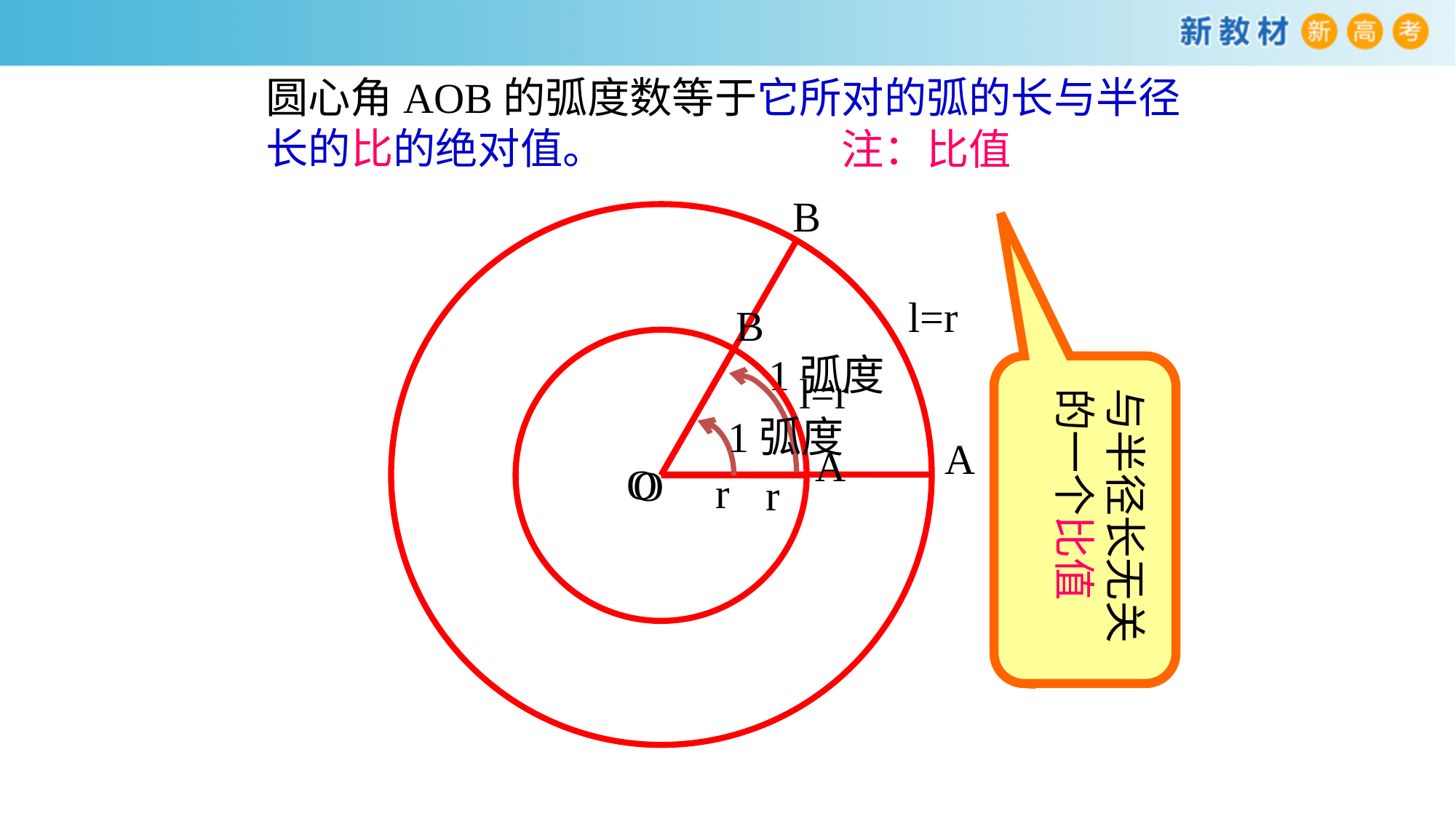

圆心角AOB的弧度数等于它所对的弧的长与半径
长的比的绝对值。
注：比值
B

1弧度
l=r
A
O
r
B

1弧度
l=r
r
A
O

与半径长无关
的一个比值